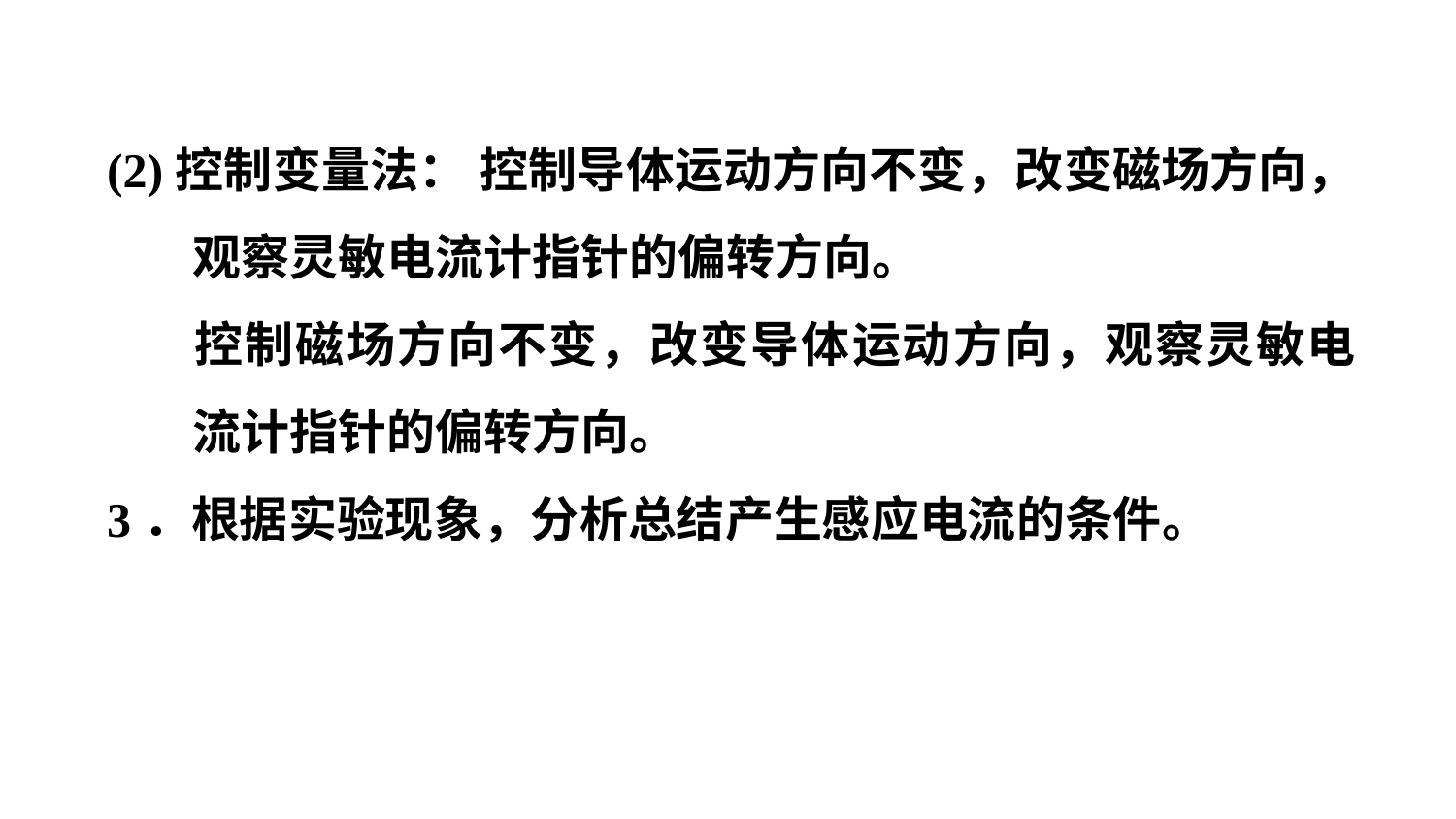

(2)控制变量法： 控制导体运动方向不变，改变磁场方向，观察灵敏电流计指针的偏转方向。
	控制磁场方向不变，改变导体运动方向，观察灵敏电流计指针的偏转方向。
3．根据实验现象，分析总结产生感应电流的条件。